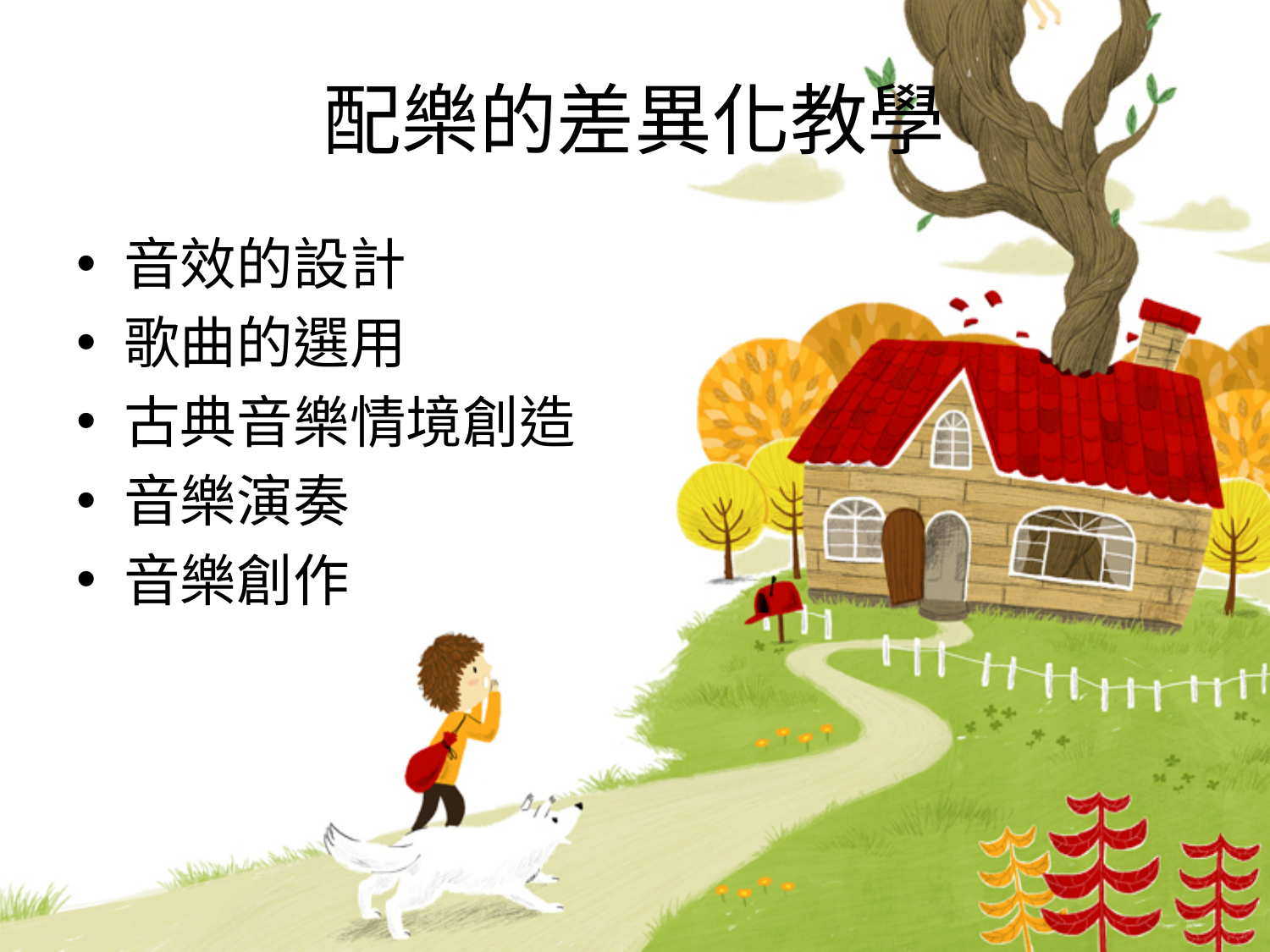

# 配樂的差異化教學
音效的設計
歌曲的選用
古典音樂情境創造
音樂演奏
音樂創作